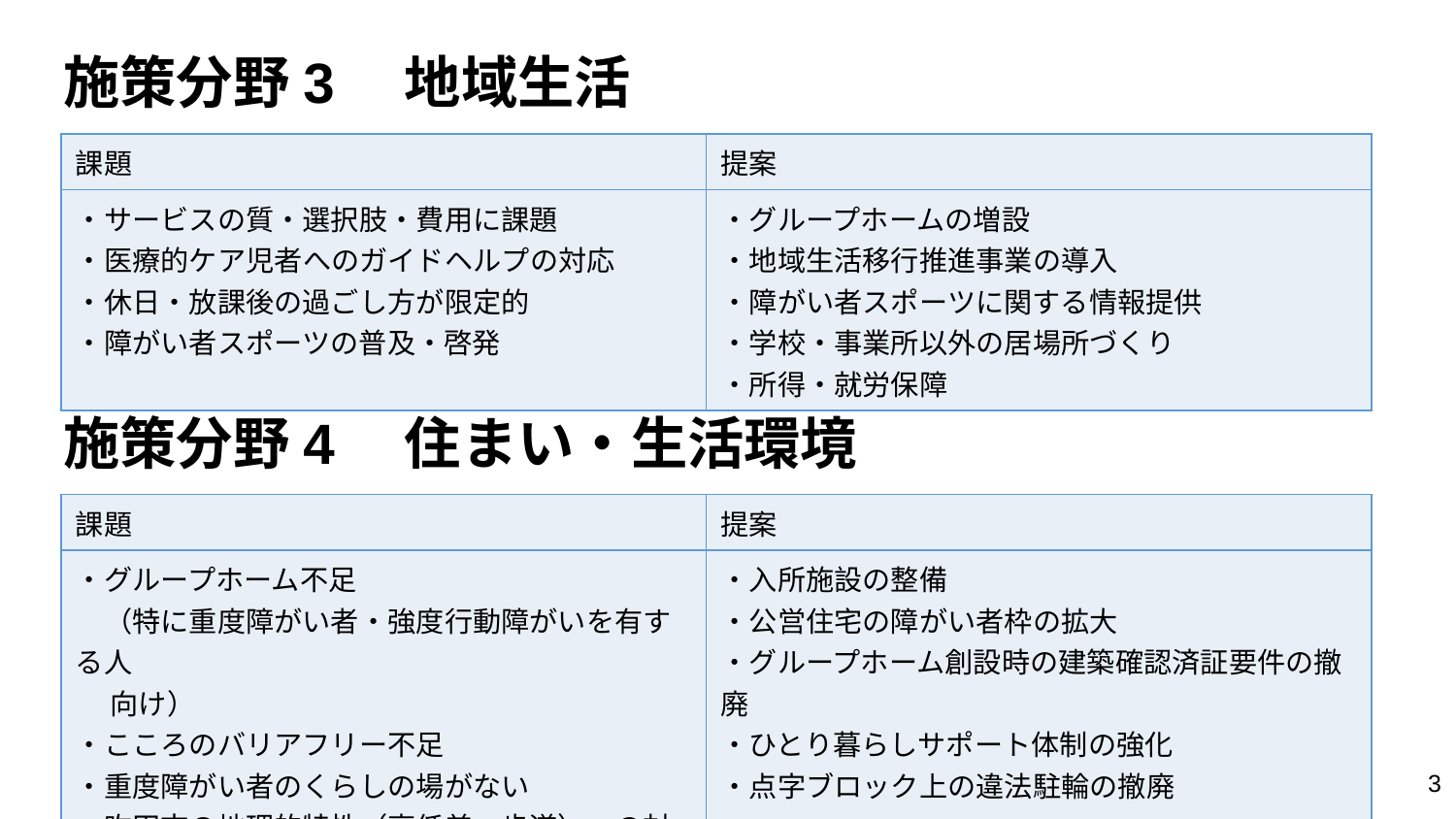

施策分野3　地域生活
| 課題 | 提案 |
| --- | --- |
| ・サービスの質・選択肢・費用に課題 ・医療的ケア児者へのガイドヘルプの対応 ・休日・放課後の過ごし方が限定的 ・障がい者スポーツの普及・啓発 | ・グループホームの増設 ・地域生活移行推進事業の導入 ・障がい者スポーツに関する情報提供 ・学校・事業所以外の居場所づくり ・所得・就労保障 |
施策分野4　住まい・生活環境
| 課題 | 提案 |
| --- | --- |
| ・グループホーム不足 　（特に重度障がい者・強度行動障がいを有する人 　 向け） ・こころのバリアフリー不足 ・重度障がい者のくらしの場がない ・吹田市の地理的特性（高低差・歩道）への対応 | ・入所施設の整備 ・公営住宅の障がい者枠の拡大 ・グループホーム創設時の建築確認済証要件の撤廃 ・ひとり暮らしサポート体制の強化 ・点字ブロック上の違法駐輪の撤廃 |
3